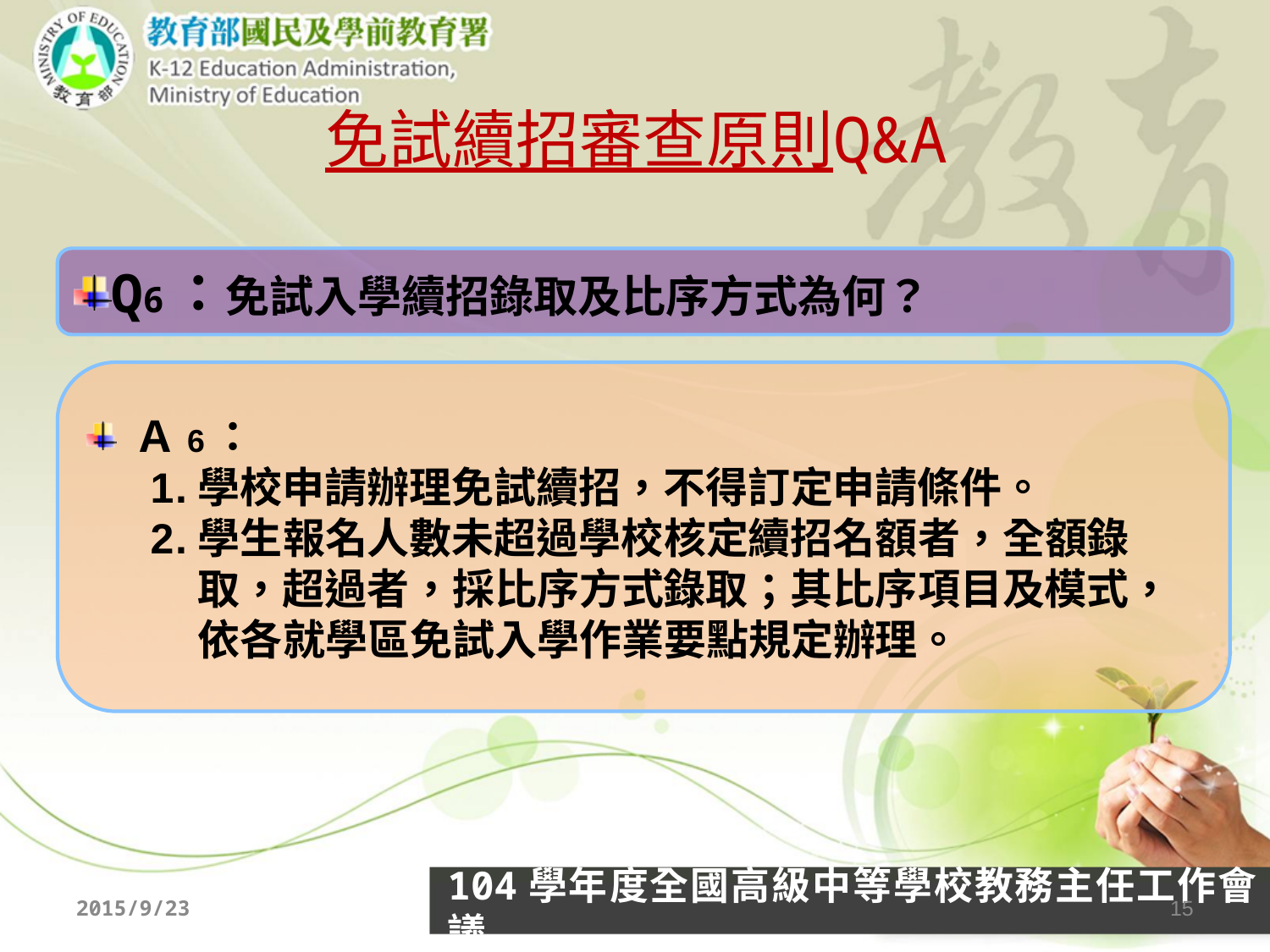

免試續招審查原則Q&A
Q6：免試入學續招錄取及比序方式為何？
Ａ6：
學校申請辦理免試續招，不得訂定申請條件。
學生報名人數未超過學校核定續招名額者，全額錄取，超過者，採比序方式錄取；其比序項目及模式，依各就學區免試入學作業要點規定辦理。
2015/9/23
104學年度全國高級中等學校教務主任工作會議
15
15
15